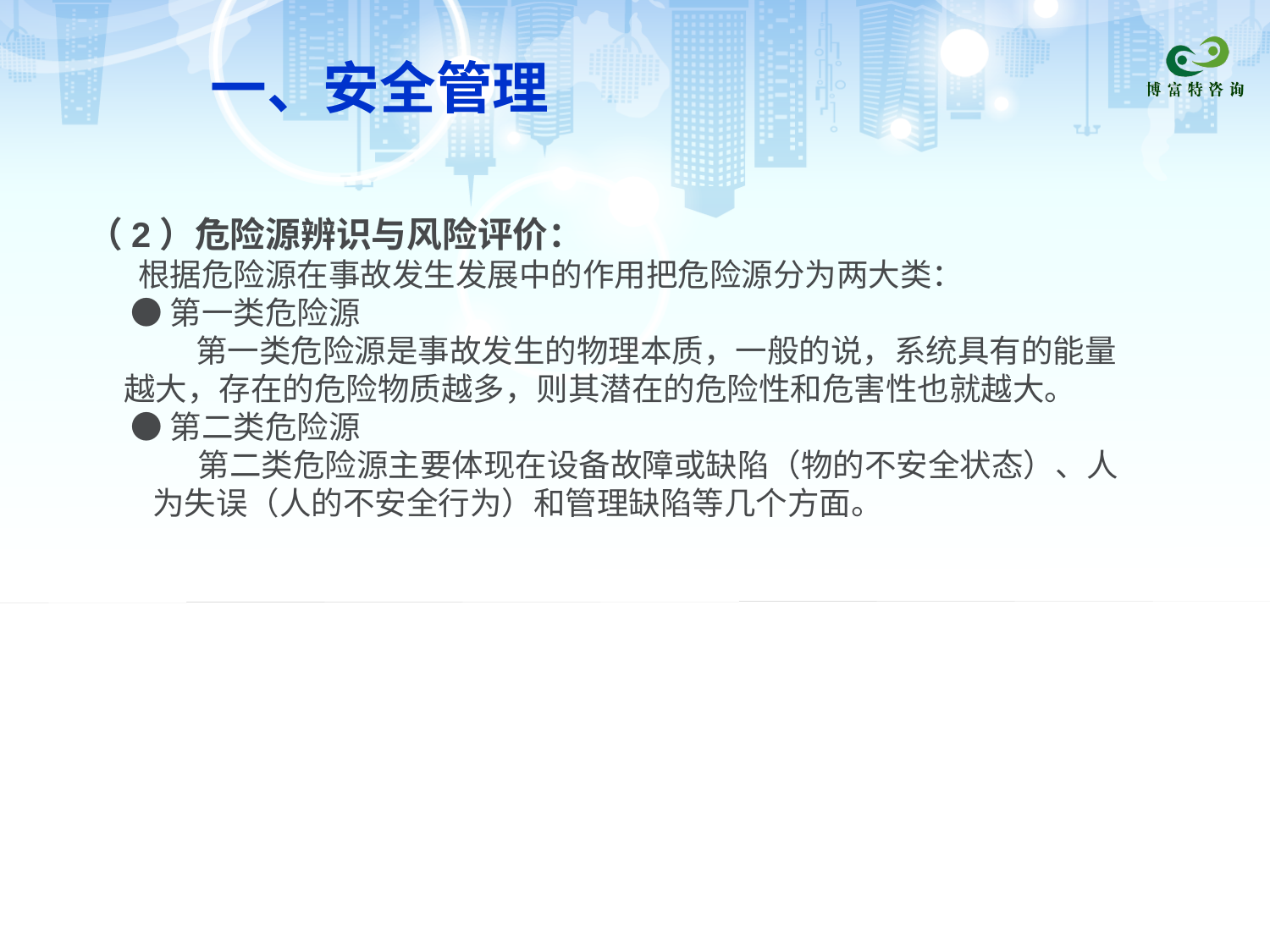

一、安全管理
（2）危险源辨识与风险评价：
      根据危险源在事故发生发展中的作用把危险源分为两大类：
      ●第一类危险源
              第一类危险源是事故发生的物理本质，一般的说，系统具有的能量
    越大，存在的危险物质越多，则其潜在的危险性和危害性也就越大。
      ●第二类危险源
                   第二类危险源主要体现在设备故障或缺陷（物的不安全状态）、人
        为失误（人的不安全行为）和管理缺陷等几个方面。